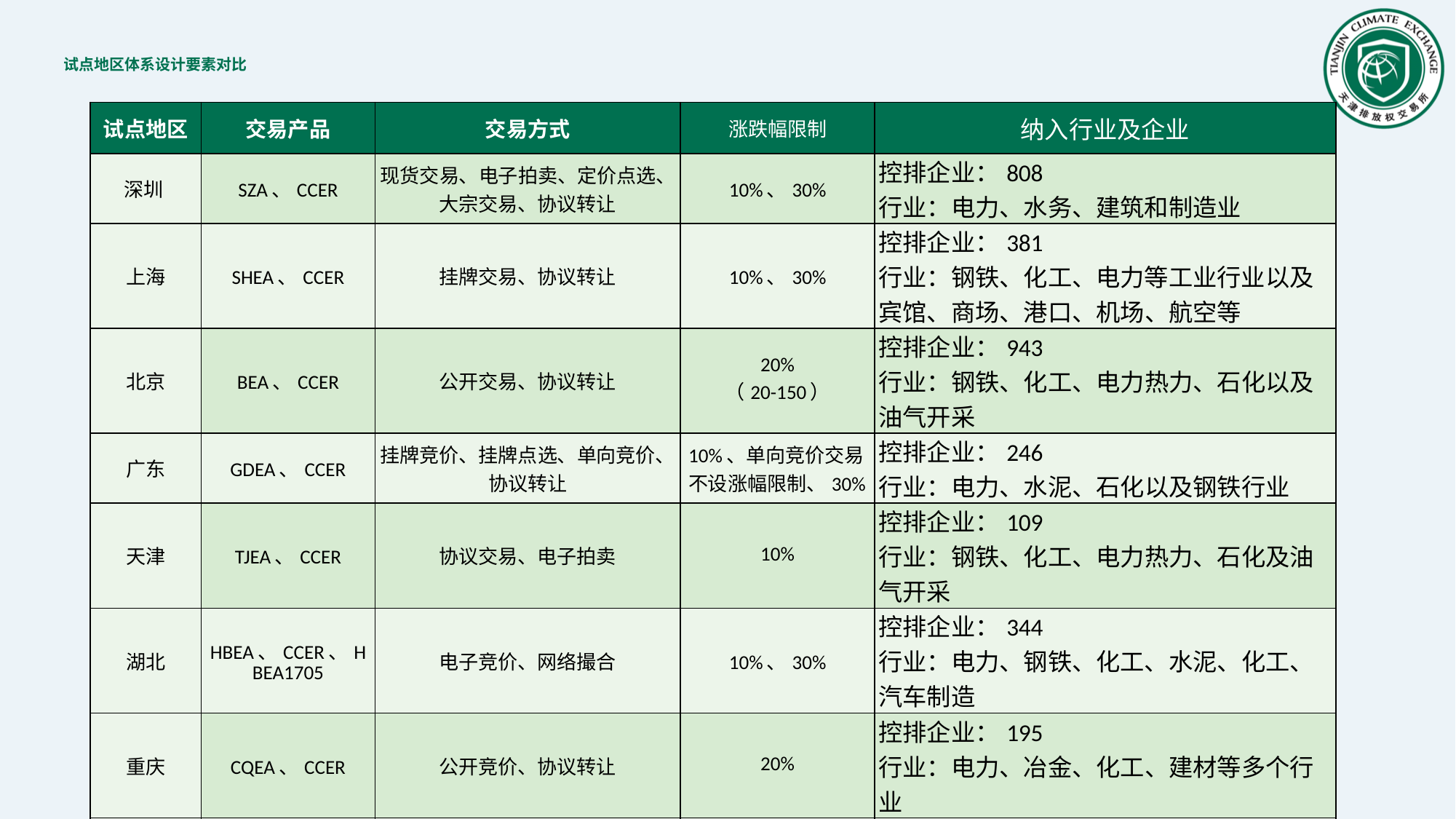

# 试点地区体系设计要素对比
| 试点地区 | 交易产品 | 交易方式 | 涨跌幅限制 | 纳入行业及企业 |
| --- | --- | --- | --- | --- |
| 深圳 | SZA、CCER | 现货交易、电子拍卖、定价点选、大宗交易、协议转让 | 10%、30% | 控排企业：808 行业：电力、水务、建筑和制造业 |
| 上海 | SHEA、CCER | 挂牌交易、协议转让 | 10%、30% | 控排企业：381 行业：钢铁、化工、电力等工业行业以及宾馆、商场、港口、机场、航空等 |
| 北京 | BEA、CCER | 公开交易、协议转让 | 20% （20-150） | 控排企业：943 行业：钢铁、化工、电力热力、石化以及油气开采 |
| 广东 | GDEA、CCER | 挂牌竞价、挂牌点选、单向竞价、协议转让 | 10%、单向竞价交易不设涨幅限制、30% | 控排企业：246 行业：电力、水泥、石化以及钢铁行业 |
| 天津 | TJEA、CCER | 协议交易、电子拍卖 | 10% | 控排企业：109 行业：钢铁、化工、电力热力、石化及油气开采 |
| 湖北 | HBEA、CCER、HBEA1705 | 电子竞价、网络撮合 | 10%、30% | 控排企业：344 行业：电力、钢铁、化工、水泥、化工、汽车制造 |
| 重庆 | CQEA、CCER | 公开竞价、协议转让 | 20% | 控排企业：195 行业：电力、冶金、化工、建材等多个行业 |
| 福建 | FJEZ、CCER、FFCCER | 挂牌点选、协议转让、单向竞价、定价转让 | 30% | 控排企业： 255 行业： 电力、钢铁、化工、石化、有色、民航、建材、造纸、陶瓷 |